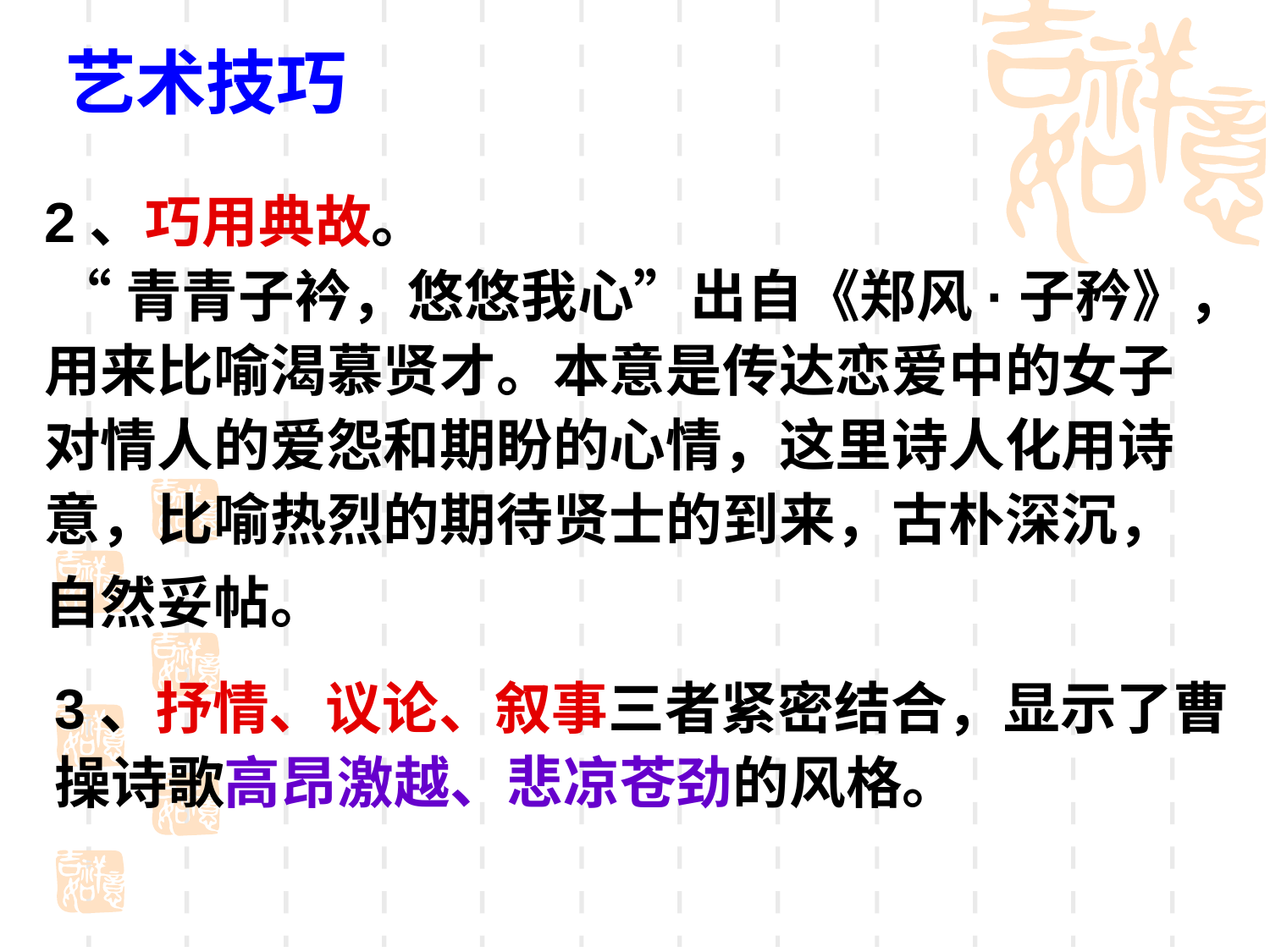

艺术技巧
2、巧用典故。
 “青青子衿，悠悠我心”出自《郑风·子矜》，用来比喻渴慕贤才。本意是传达恋爱中的女子对情人的爱怨和期盼的心情，这里诗人化用诗意，比喻热烈的期待贤士的到来，古朴深沉，自然妥帖。
3、抒情、议论、叙事三者紧密结合，显示了曹操诗歌高昂激越、悲凉苍劲的风格。